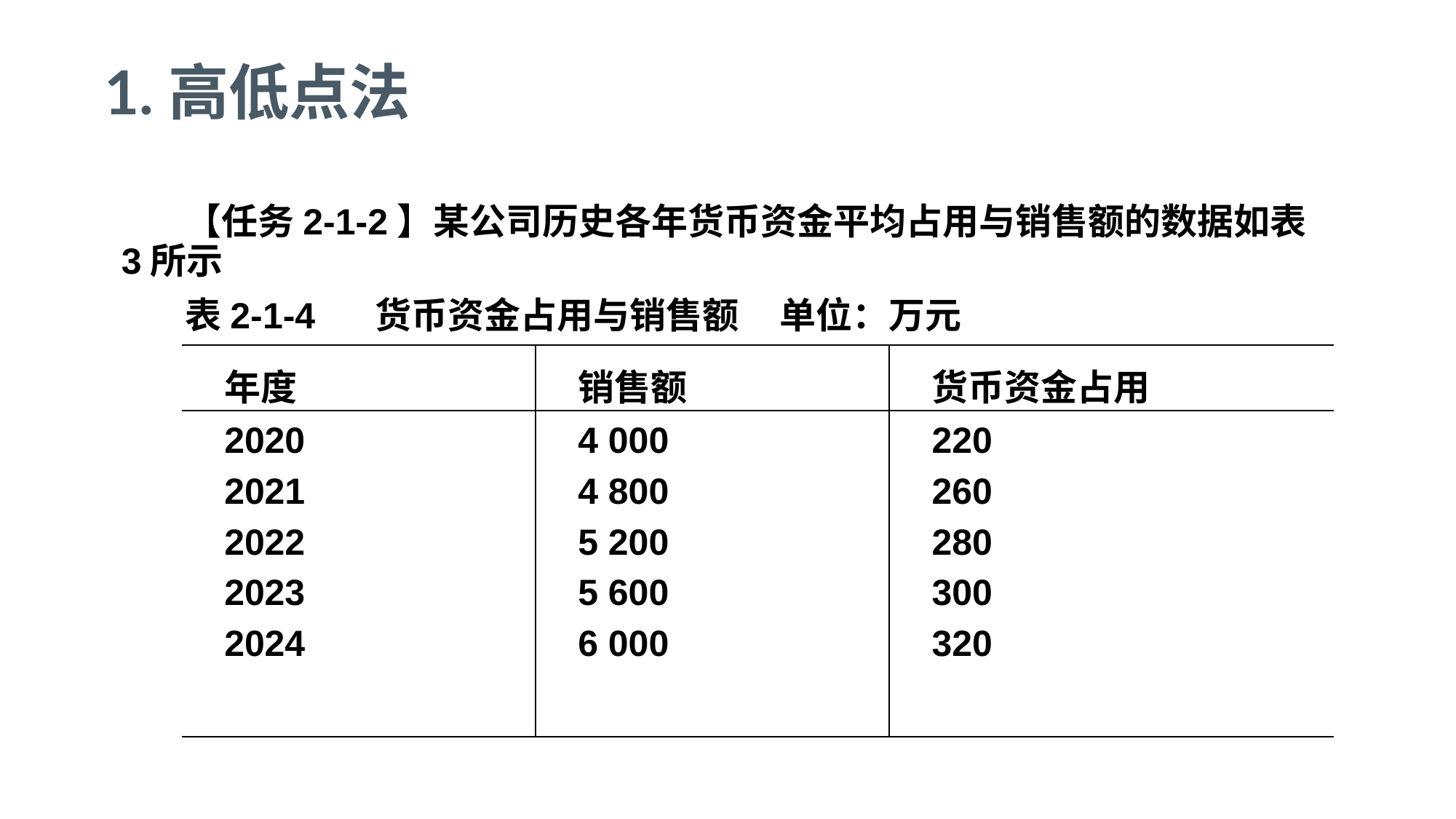

# 1.高低点法
【任务2-1-2】某公司历史各年货币资金平均占用与销售额的数据如表3所示
表2-1-4     货币资金占用与销售额     单位：万元
| 年度 | 销售额 | 货币资金占用 |
| --- | --- | --- |
| 2020 2021 2022 2023 2024 | 4 000 4 800 5 200 5 600 6 000 | 220 260 280 300 320 |
26